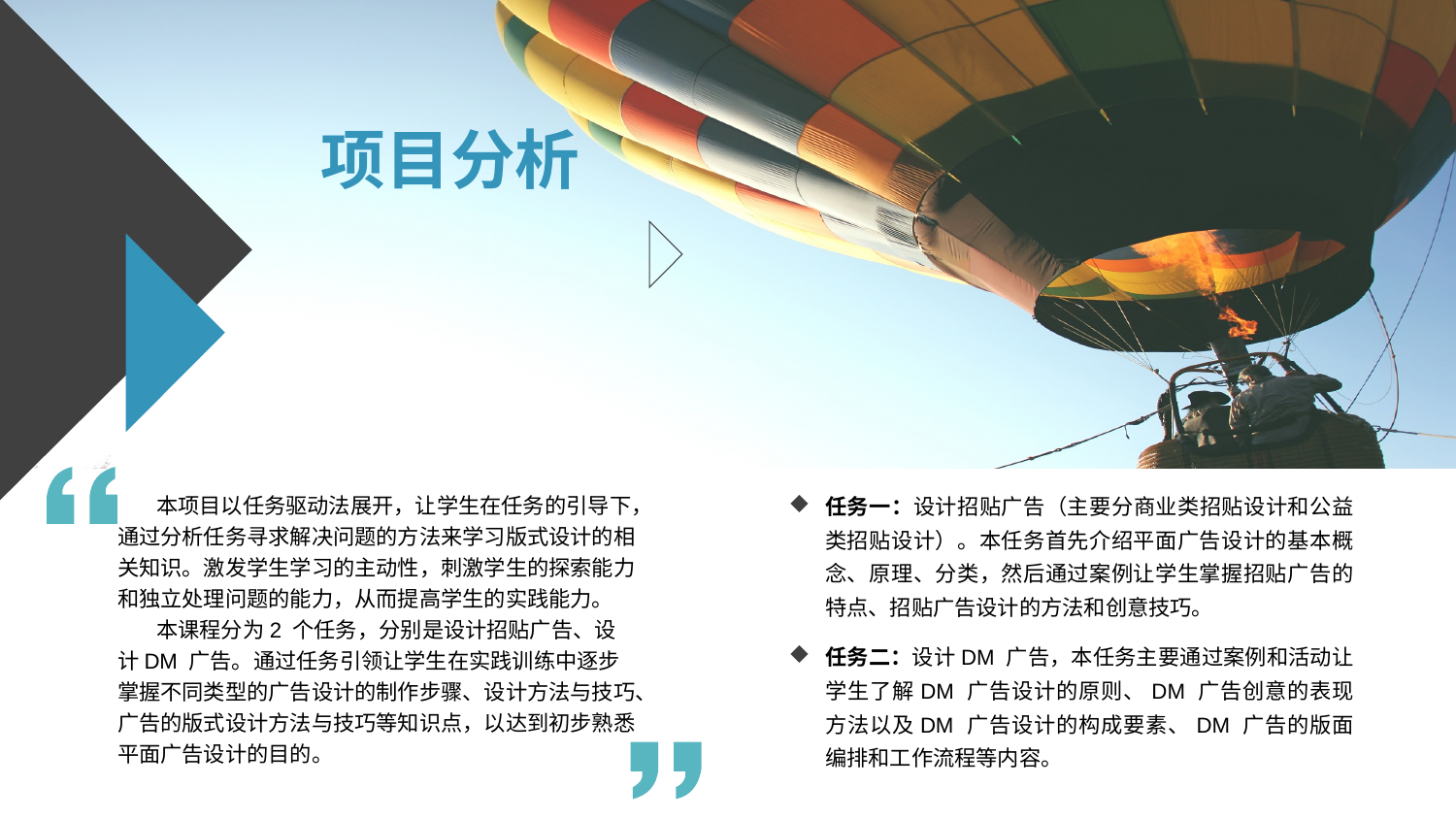

项目分析

任务一：设计招贴广告（主要分商业类招贴设计和公益类招贴设计）。本任务首先介绍平面广告设计的基本概念、原理、分类，然后通过案例让学生掌握招贴广告的特点、招贴广告设计的方法和创意技巧。
任务二：设计DM 广告，本任务主要通过案例和活动让学生了解DM 广告设计的原则、DM 广告创意的表现方法以及DM 广告设计的构成要素、DM 广告的版面编排和工作流程等内容。
       本项目以任务驱动法展开，让学生在任务的引导下，通过分析任务寻求解决问题的方法来学习版式设计的相关知识。激发学生学习的主动性，刺激学生的探索能力和独立处理问题的能力，从而提高学生的实践能力。
       本课程分为2 个任务，分别是设计招贴广告、设计DM 广告。通过任务引领让学生在实践训练中逐步掌握不同类型的广告设计的制作步骤、设计方法与技巧、广告的版式设计方法与技巧等知识点，以达到初步熟悉平面广告设计的目的。